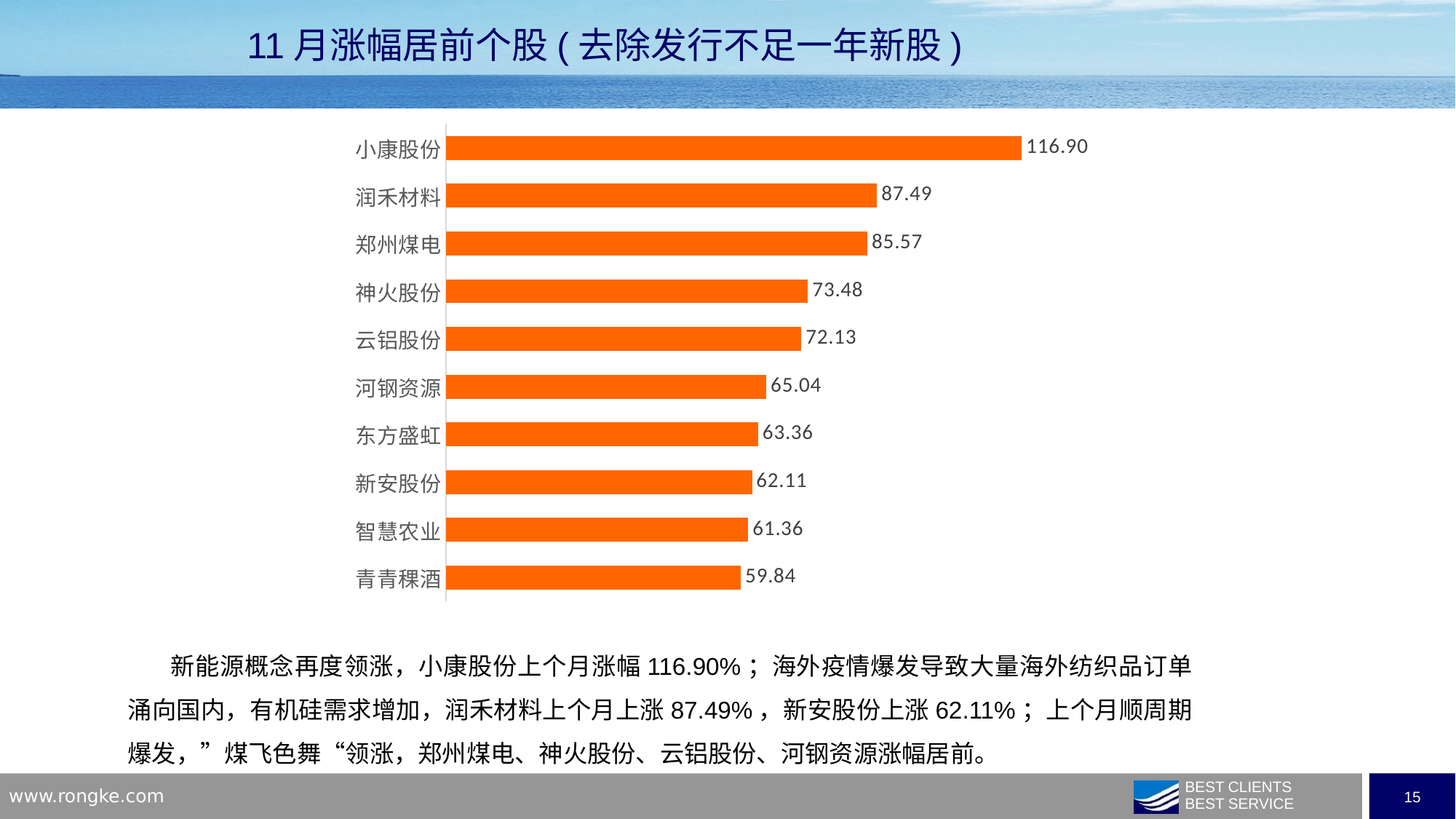

11月涨幅居前个股(去除发行不足一年新股)

[unsupported chart]

新能源概念再度领涨，小康股份上个月涨幅116.90%；海外疫情爆发导致大量海外纺织品订单涌向国内，有机硅需求增加，润禾材料上个月上涨87.49%，新安股份上涨62.11%；上个月顺周期爆发，”煤飞色舞“领涨，郑州煤电、神火股份、云铝股份、河钢资源涨幅居前。